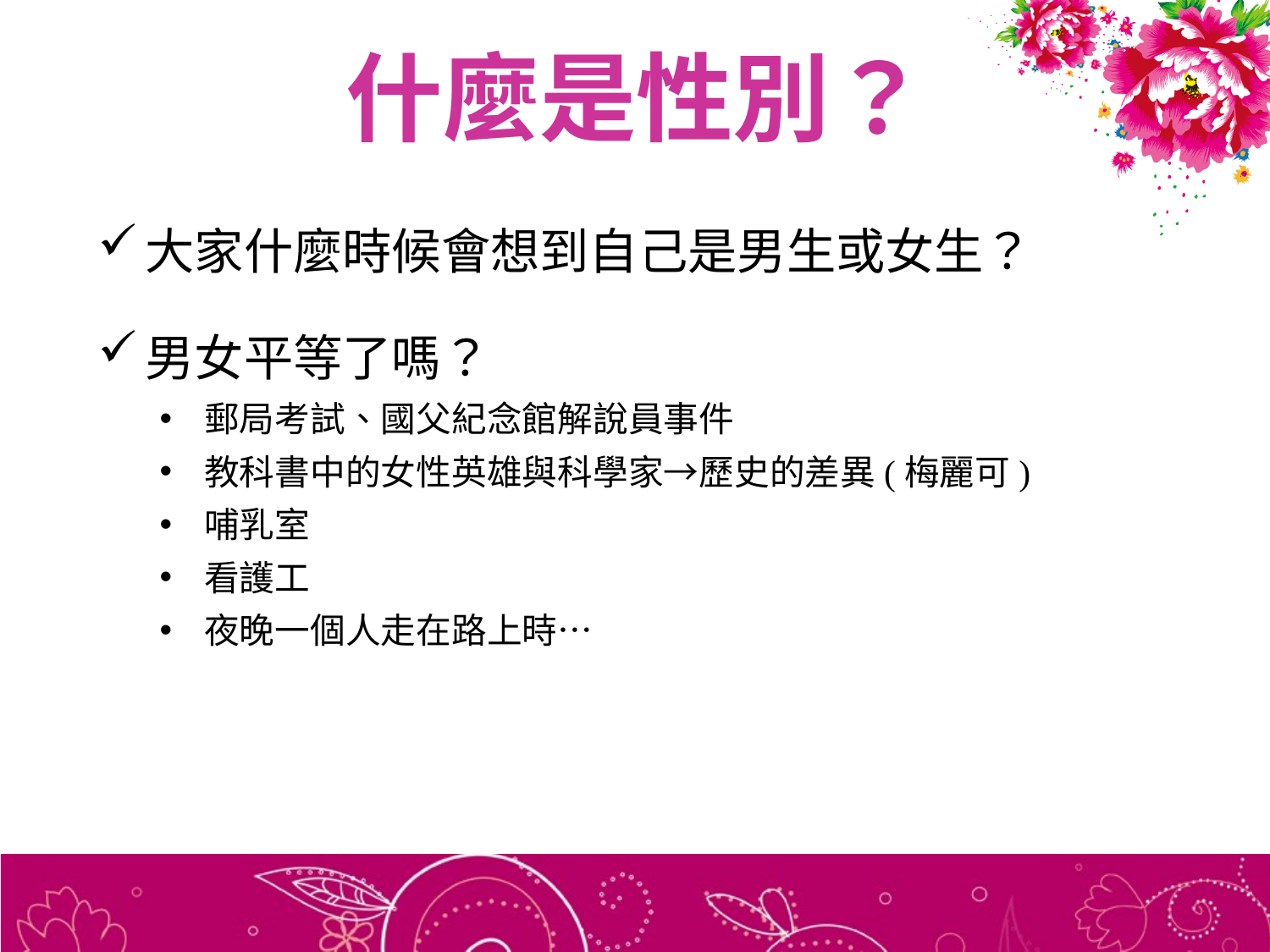

# 什麼是性別？
大家什麼時候會想到自己是男生或女生？
男女平等了嗎？
   郵局考試、國父紀念館解說員事件
   教科書中的女性英雄與科學家→歷史的差異(梅麗可)
   哺乳室
   看護工
   夜晚一個人走在路上時…